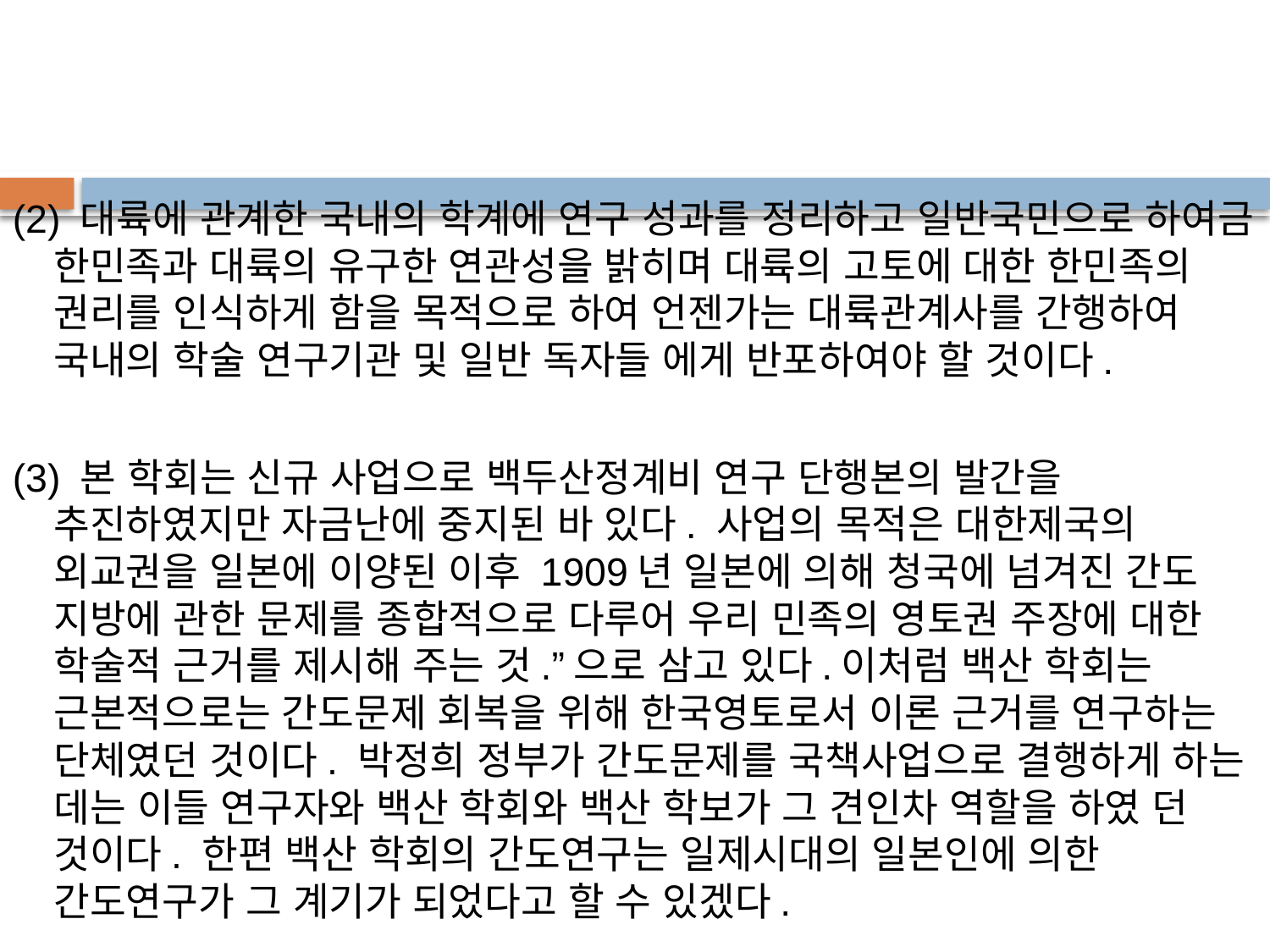

(2) 대륙에 관계한 국내의 학계에 연구 성과를 정리하고 일반국민으로 하여금 한민족과 대륙의 유구한 연관성을 밝히며 대륙의 고토에 대한 한민족의 권리를 인식하게 함을 목적으로 하여 언젠가는 대륙관계사를 간행하여 국내의 학술 연구기관 및 일반 독자들 에게 반포하여야 할 것이다.

(3) 본 학회는 신규 사업으로 백두산정계비 연구 단행본의 발간을 추진하였지만 자금난에 중지된 바 있다. 사업의 목적은 대한제국의 외교권을 일본에 이양된 이후 1909년 일본에 의해 청국에 넘겨진 간도 지방에 관한 문제를 종합적으로 다루어 우리 민족의 영토권 주장에 대한 학술적 근거를 제시해 주는 것.”으로 삼고 있다.이처럼 백산 학회는 근본적으로는 간도문제 회복을 위해 한국영토로서 이론 근거를 연구하는 단체였던 것이다. 박정희 정부가 간도문제를 국책사업으로 결행하게 하는 데는 이들 연구자와 백산 학회와 백산 학보가 그 견인차 역할을 하였 던 것이다. 한편 백산 학회의 간도연구는 일제시대의 일본인에 의한 간도연구가 그 계기가 되었다고 할 수 있겠다.